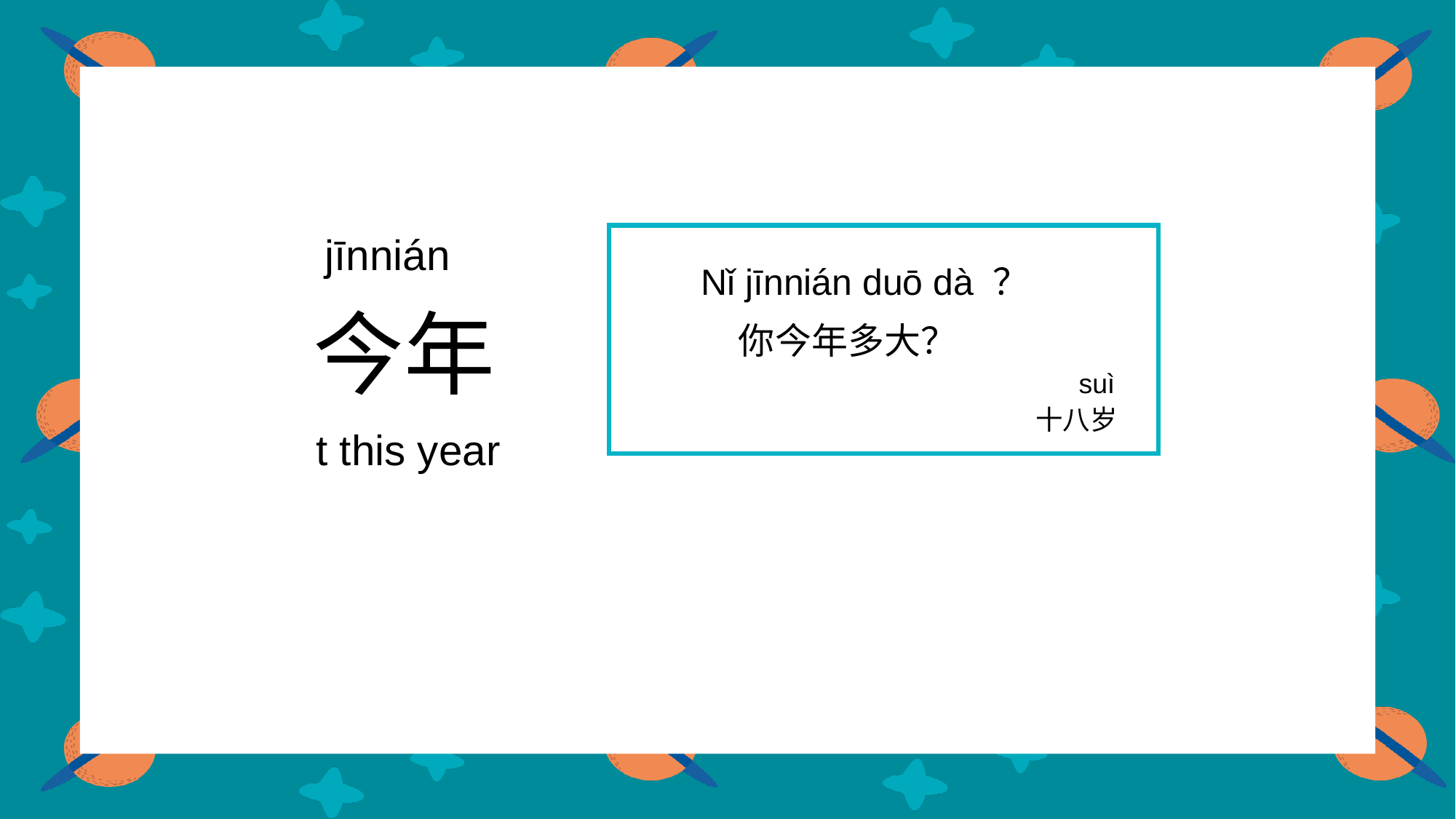

jīnnián

Nǐ jīnnián duō dà ？
今年
    你今年多大？
suì
十八岁
t this year